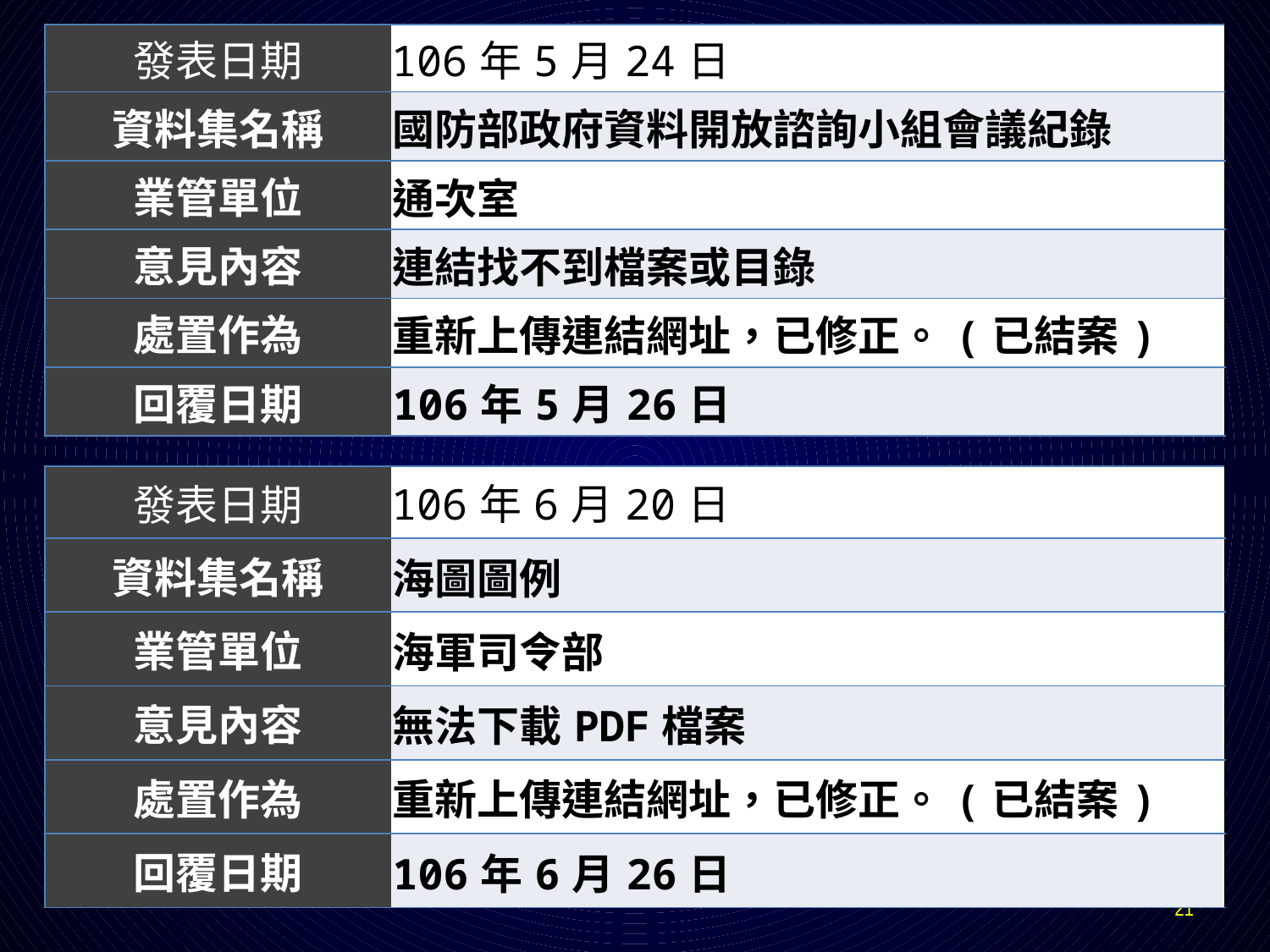

| 發表日期 | 106年5月24日 |
| --- | --- |
| 資料集名稱 | 國防部政府資料開放諮詢小組會議紀錄 |
| 業管單位 | 通次室 |
| 意見內容 | 連結找不到檔案或目錄 |
| 處置作為 | 重新上傳連結網址，已修正。(已結案) |
| 回覆日期 | 106年5月26日 |
| 發表日期 | 106年6月20日 |
| --- | --- |
| 資料集名稱 | 海圖圖例 |
| 業管單位 | 海軍司令部 |
| 意見內容 | 無法下載PDF檔案 |
| 處置作為 | 重新上傳連結網址，已修正。(已結案) |
| 回覆日期 | 106年6月26日 |
21